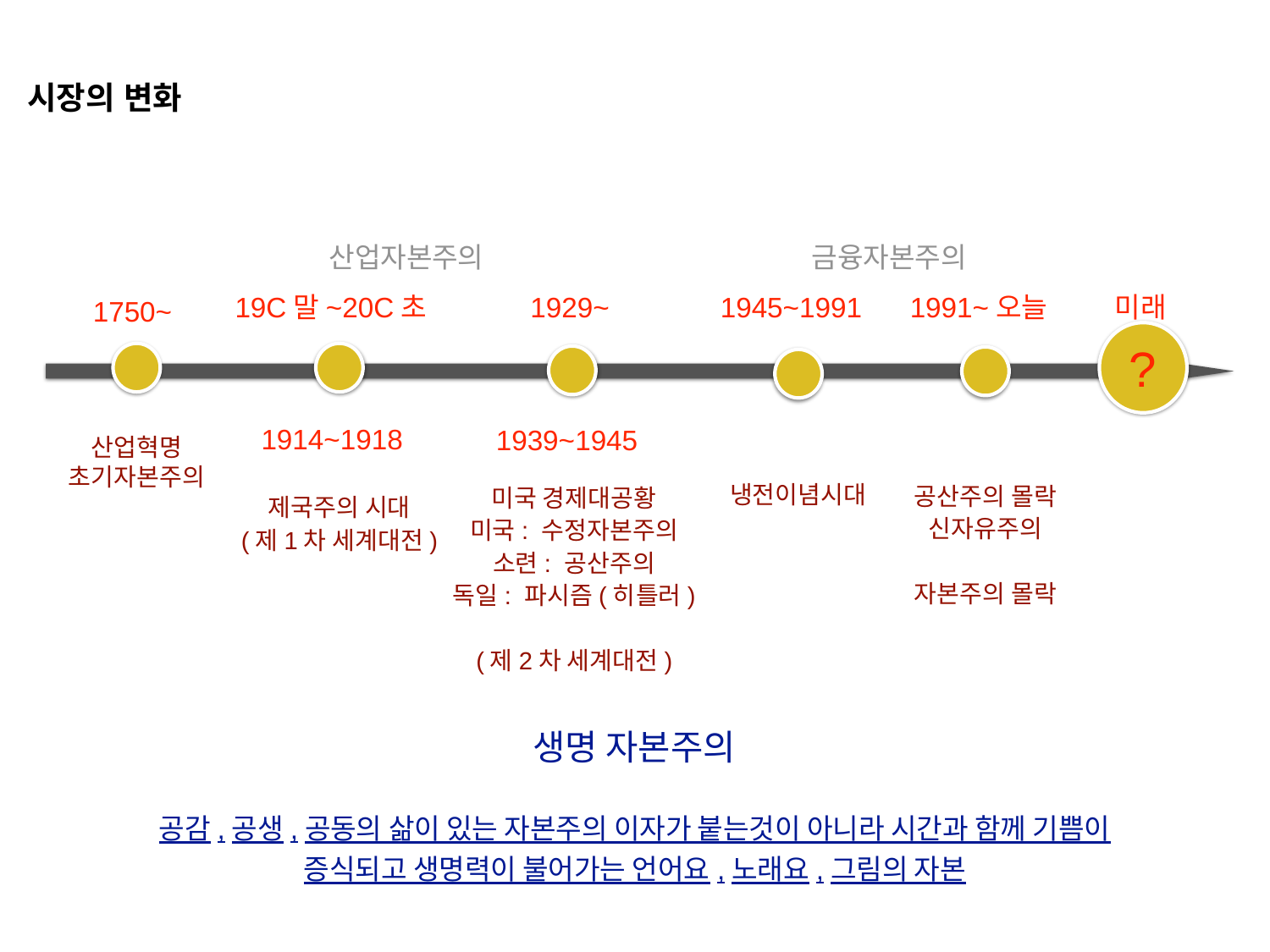

시장의 변화
산업자본주의
금융자본주의
1929~
19C말~20C초
1945~1991
1991~오늘
미래
1750~
?

1914~1918
1939~1945
산업혁명
초기자본주의
냉전이념시대
공산주의 몰락
신자유주의

자본주의 몰락
미국 경제대공황
미국: 수정자본주의
소련: 공산주의
독일: 파시즘(히틀러)

(제2차 세계대전)
제국주의 시대
(제1차 세계대전)
생명 자본주의
공감,공생,공동의 삶이 있는 자본주의 이자가 붙는것이 아니라 시간과 함께 기쁨이 증식되고 생명력이 불어가는 언어요,노래요,그림의 자본